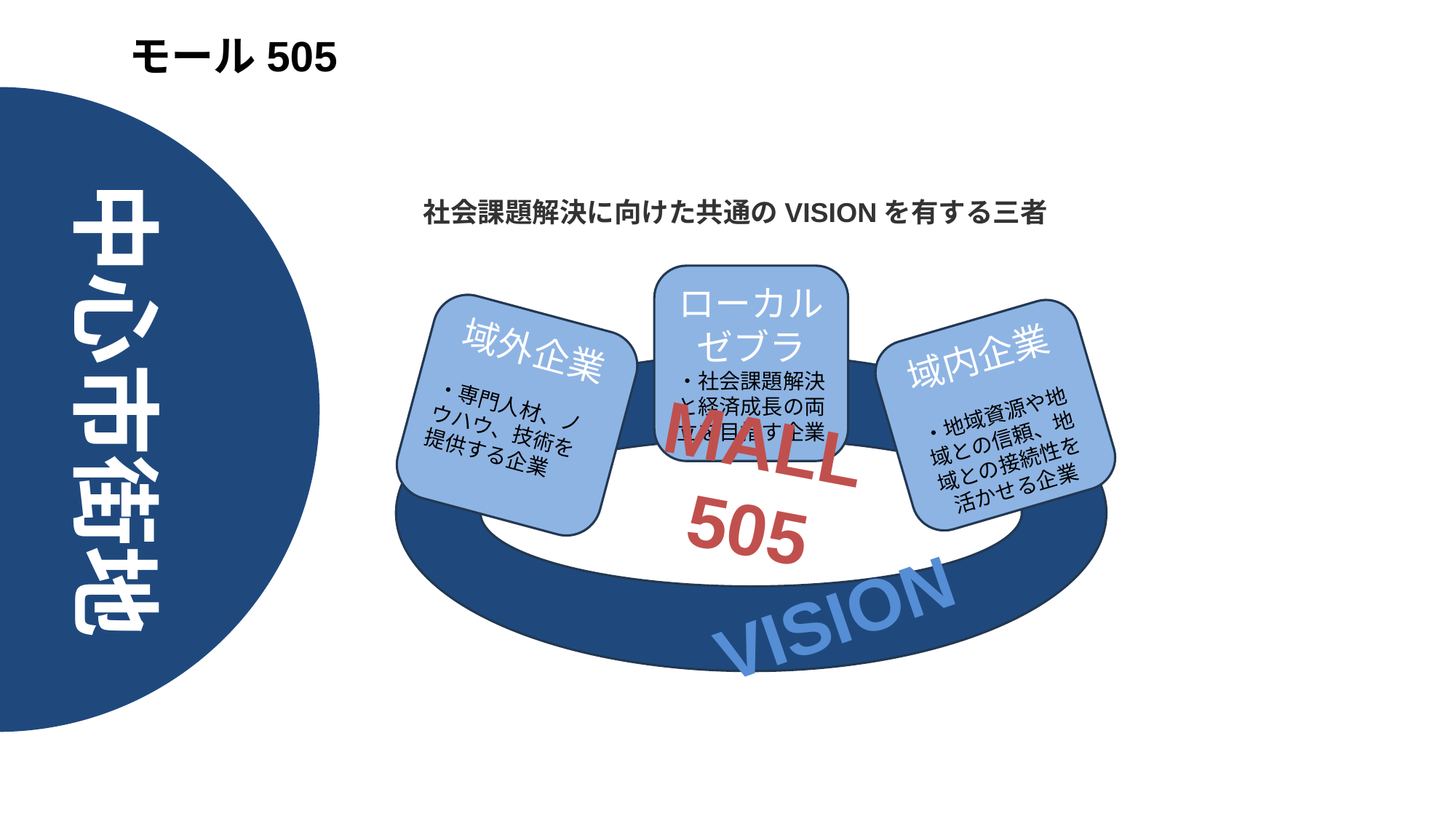

モール505

中心市街地
社会課題解決に向けた共通のVISIONを有する三者
ローカル
ゼブラ
・社会課題解決と経済成長の両立を目指す企業
域外企業

・専門人材、ノウハウ、技術を提供する企業
域内企業

・地域資源や地域との信頼、地域との接続性を活かせる企業

MALL
505
VISION